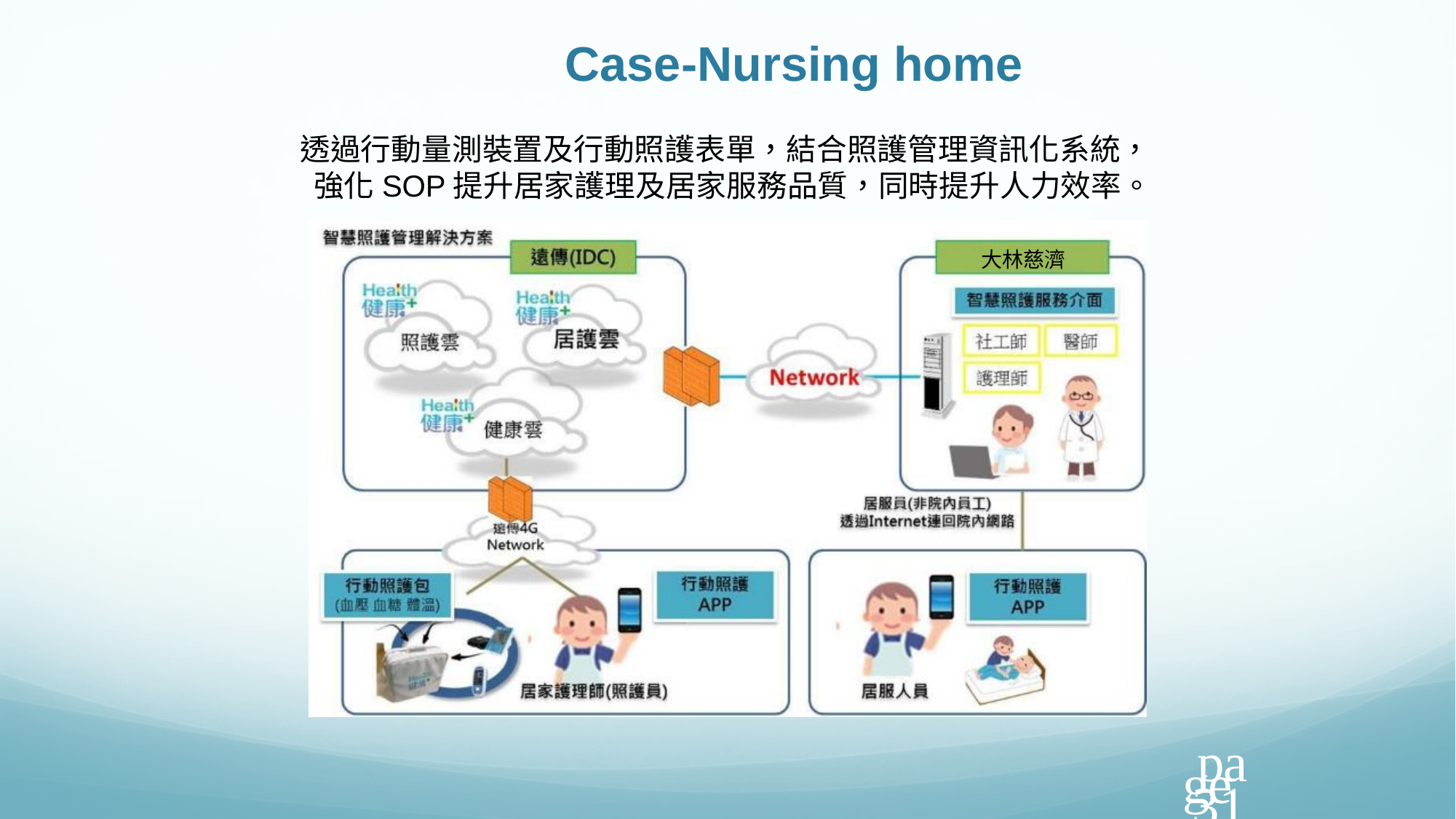

# Case-Nursing home
透過行動量測裝置及行動照護表單，結合照護管理資訊化系統，  強化SOP提升居家護理及居家服務品質，同時提升人力效率。

大林慈濟

page 31